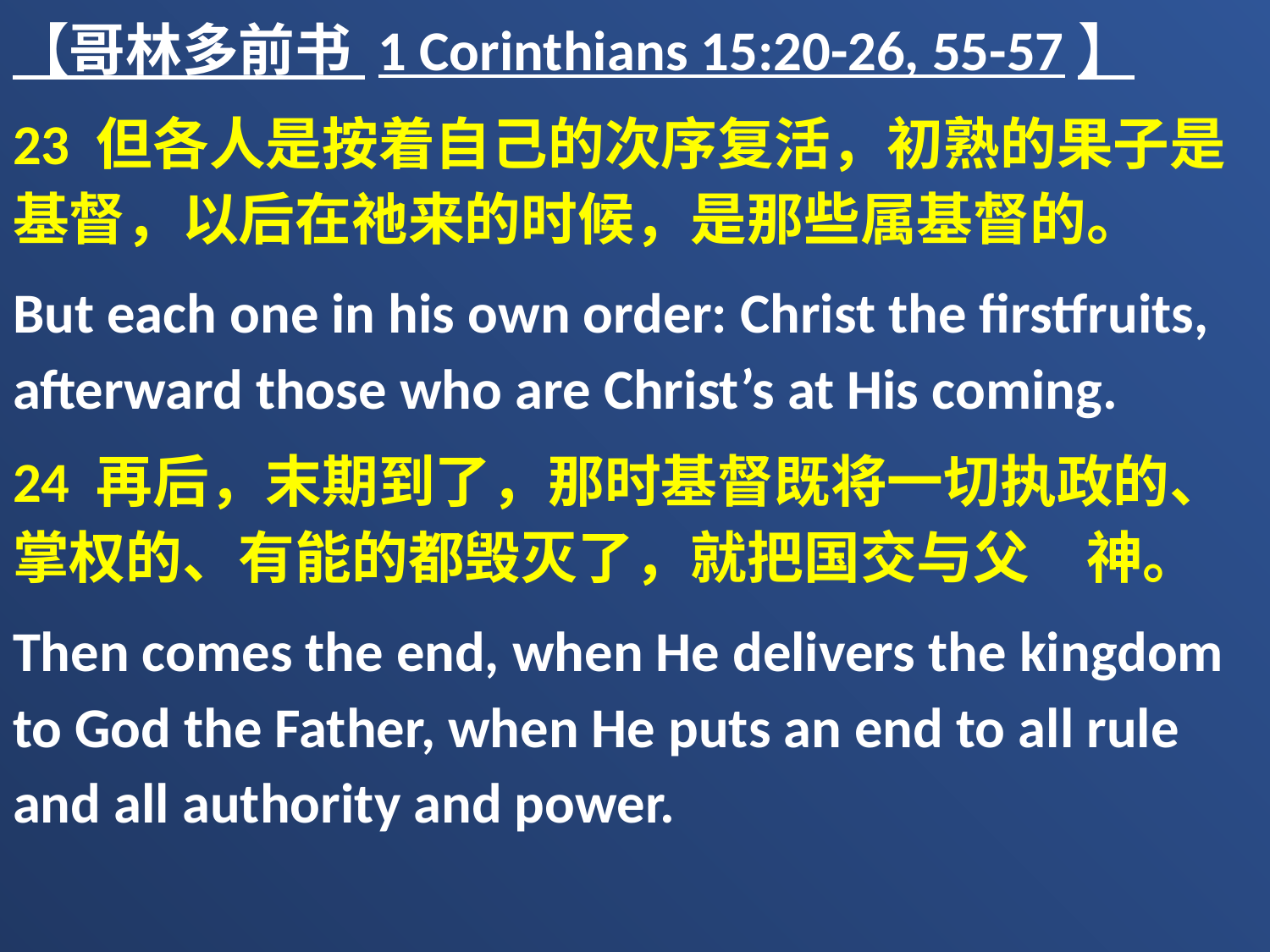

【哥林多前书 1 Corinthians 15:20-26, 55-57】
23 但各人是按着自己的次序复活，初熟的果子是基督，以后在祂来的时候，是那些属基督的。
But each one in his own order: Christ the firstfruits, afterward those who are Christ’s at His coming.
24 再后，末期到了，那时基督既将一切执政的、掌权的、有能的都毁灭了，就把国交与父　神。
Then comes the end, when He delivers the kingdom to God the Father, when He puts an end to all rule and all authority and power.